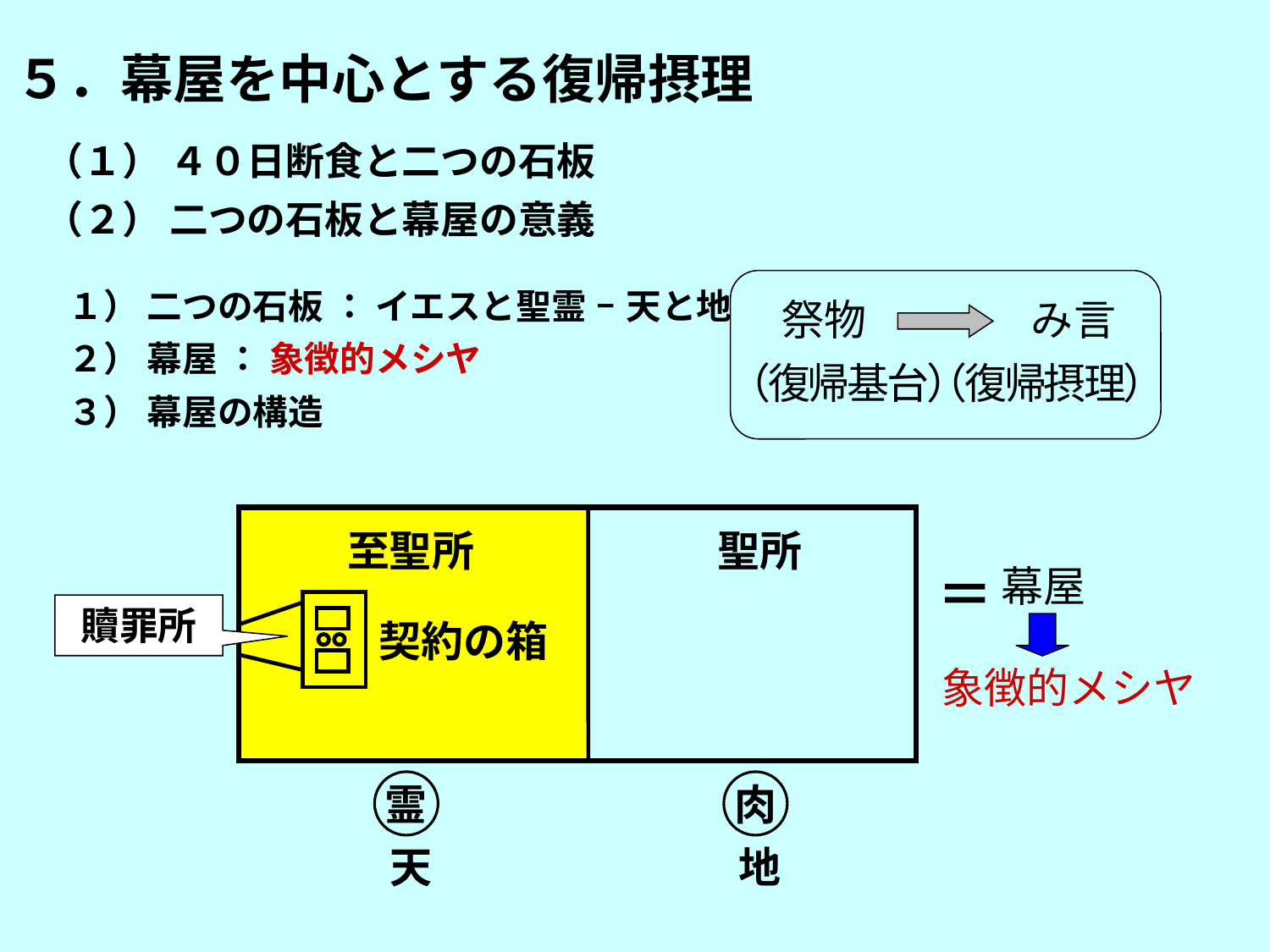

５．幕屋を中心とする復帰摂理
（１） ４０日断食と二つの石板
（２） 二つの石板と幕屋の意義

１） 二つの石板 ： イエスと聖霊 – 天と地
２） 幕屋 ： 象徴的メシヤ
３） 幕屋の構造
祭物　　    　み言

（復帰基台）
（復帰摂理）

至聖所
聖所
幕屋
＝

贖罪所

契約の箱

象徴的メシヤ
霊
肉

天

地